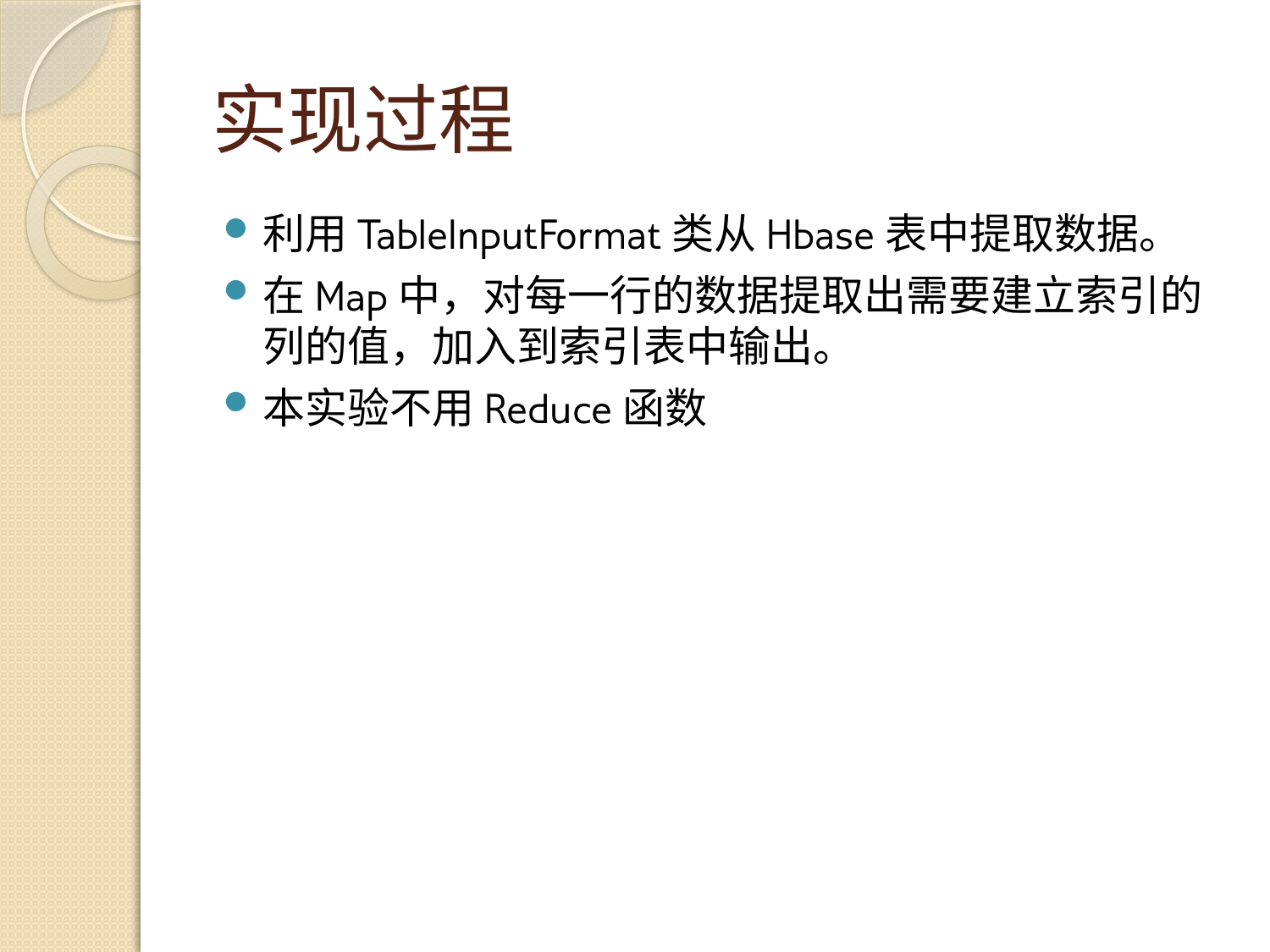

# 实现过程
利用TableInputFormat类从Hbase表中提取数据。
在Map中，对每一行的数据提取出需要建立索引的列的值，加入到索引表中输出。
本实验不用Reduce函数